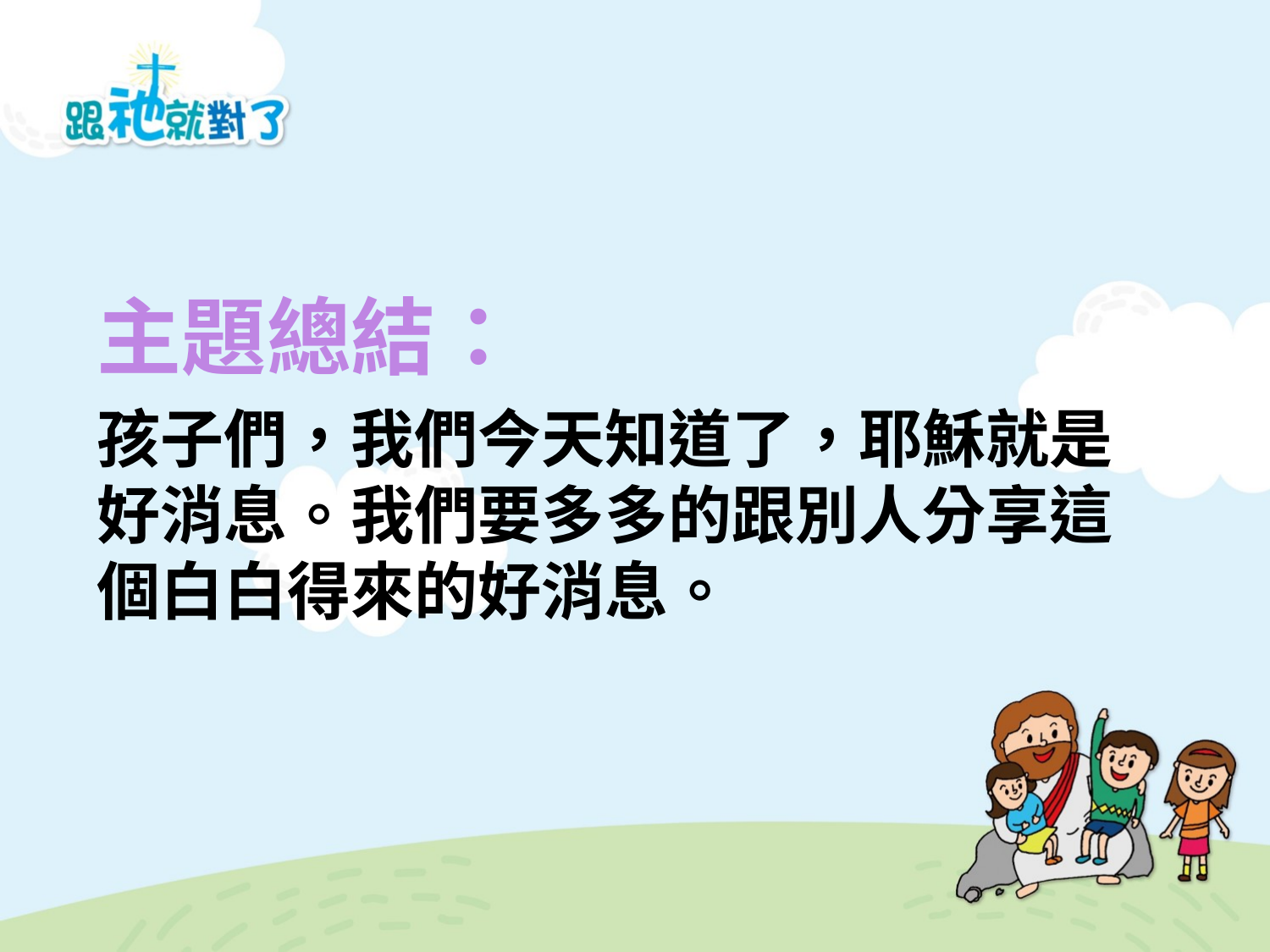

主題總結：
孩子們，我們今天知道了，耶穌就是好消息。我們要多多的跟別人分享這個白白得來的好消息。